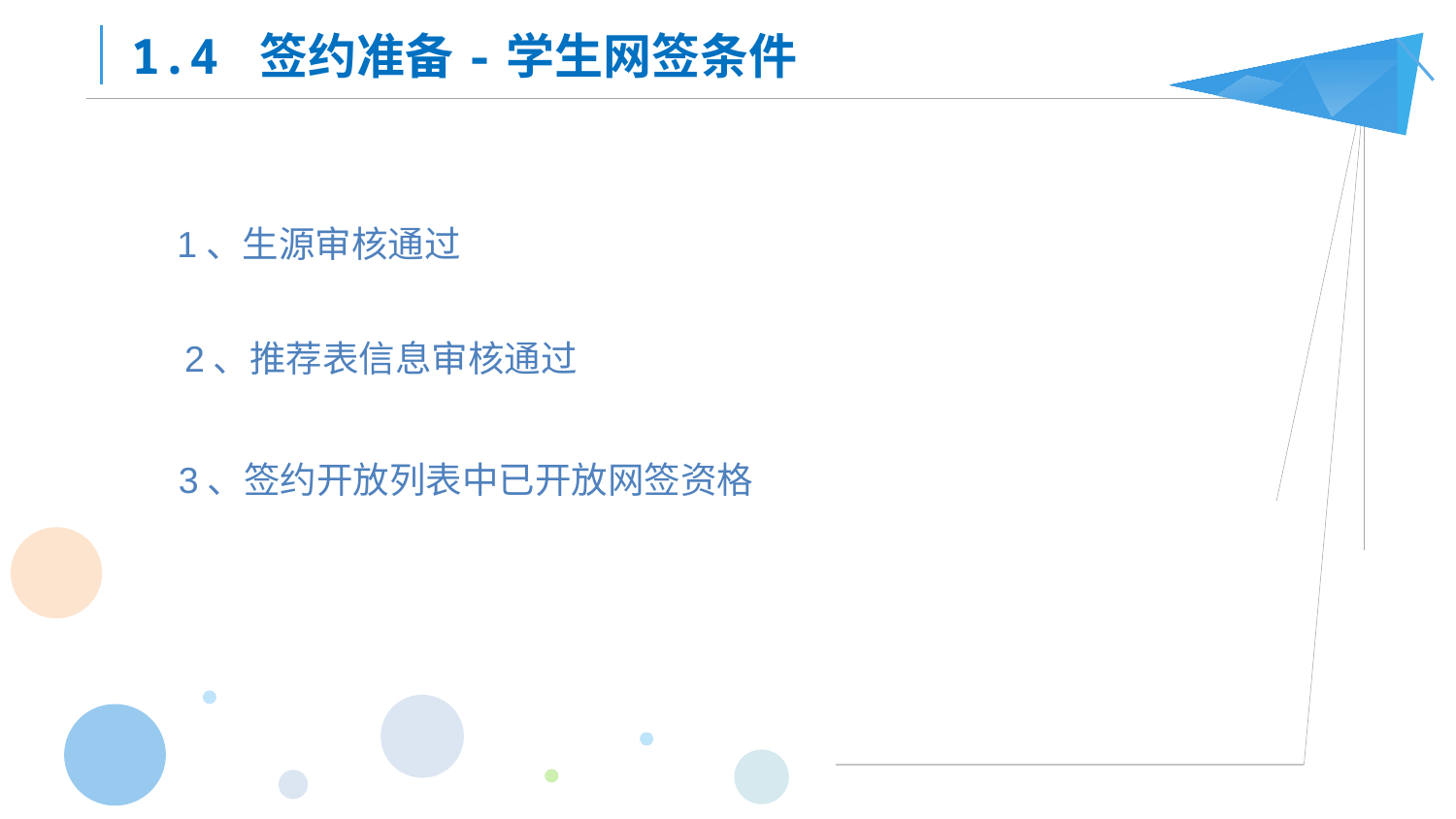

1.4 签约准备-学生网签条件
1、生源审核通过
2、推荐表信息审核通过
3、签约开放列表中已开放网签资格